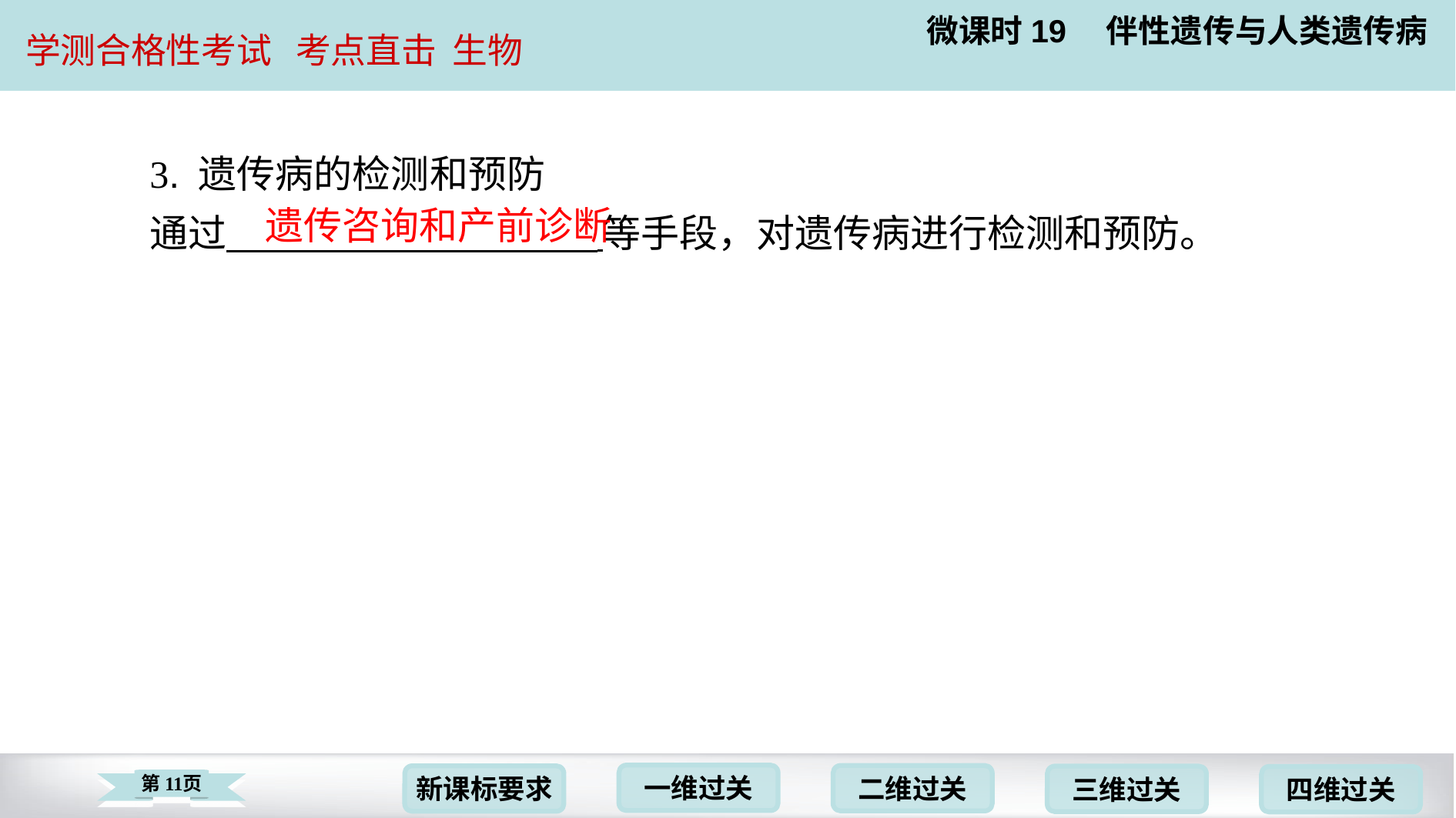

3. 遗传病的检测和预防
通过                                                     等手段，对遗传病进行检测和预防。
遗传咨询和产前诊断